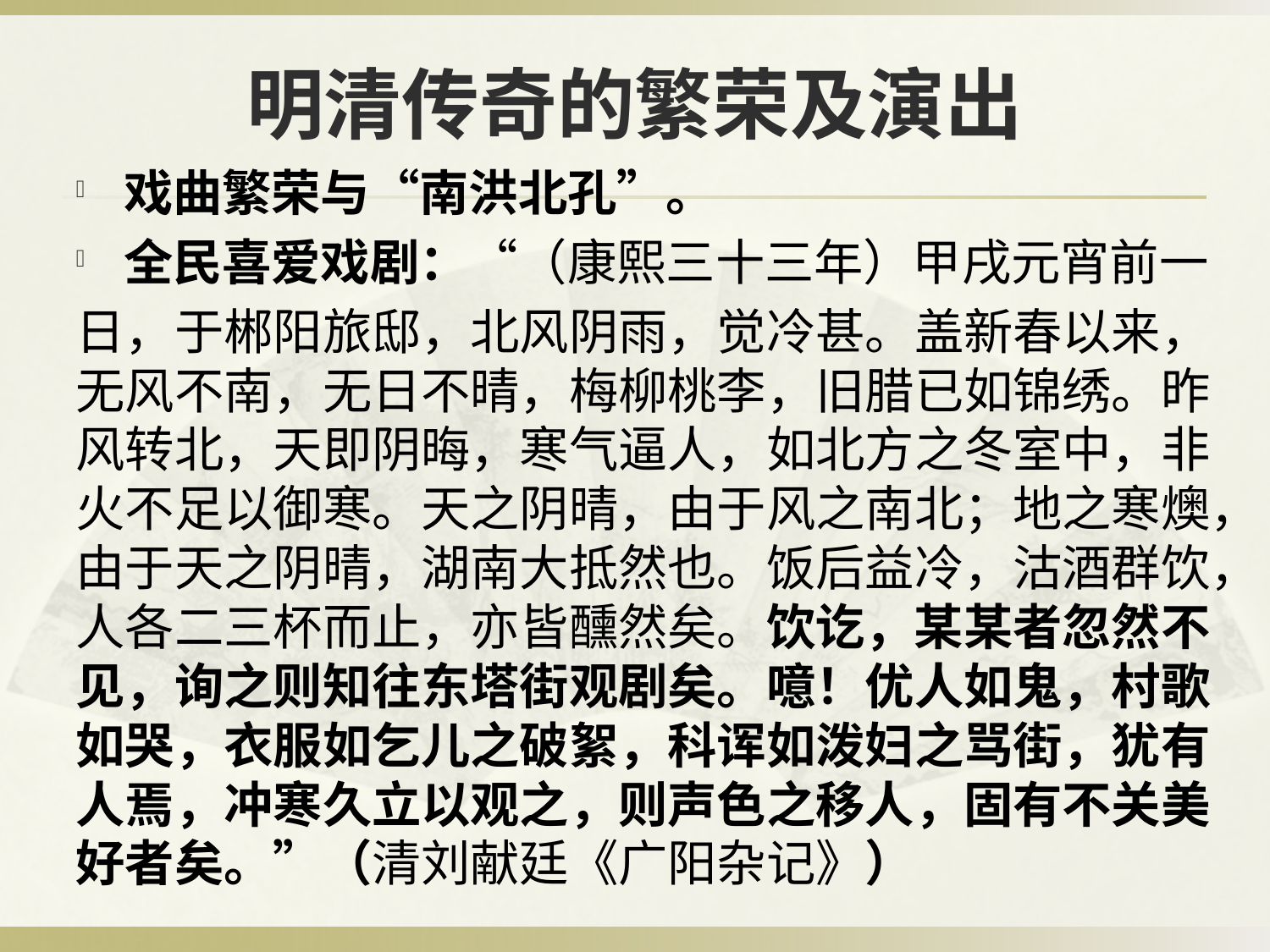

# 明清传奇的繁荣及演出
戏曲繁荣与“南洪北孔”。
全民喜爱戏剧：“（康熙三十三年）甲戌元宵前一
日，于郴阳旅邸，北风阴雨，觉冷甚。盖新春以来，无风不南，无日不晴，梅柳桃李，旧腊已如锦绣。昨风转北，天即阴晦，寒气逼人，如北方之冬室中，非火不足以御寒。天之阴晴，由于风之南北；地之寒燠，由于天之阴晴，湖南大抵然也。饭后益冷，沽酒群饮，人各二三杯而止，亦皆醺然矣。饮讫，某某者忽然不见，询之则知往东塔街观剧矣。噫！优人如鬼，村歌如哭，衣服如乞儿之破絮，科诨如泼妇之骂街，犹有人焉，冲寒久立以观之，则声色之移人，固有不关美好者矣。”（清刘献廷《广阳杂记》）